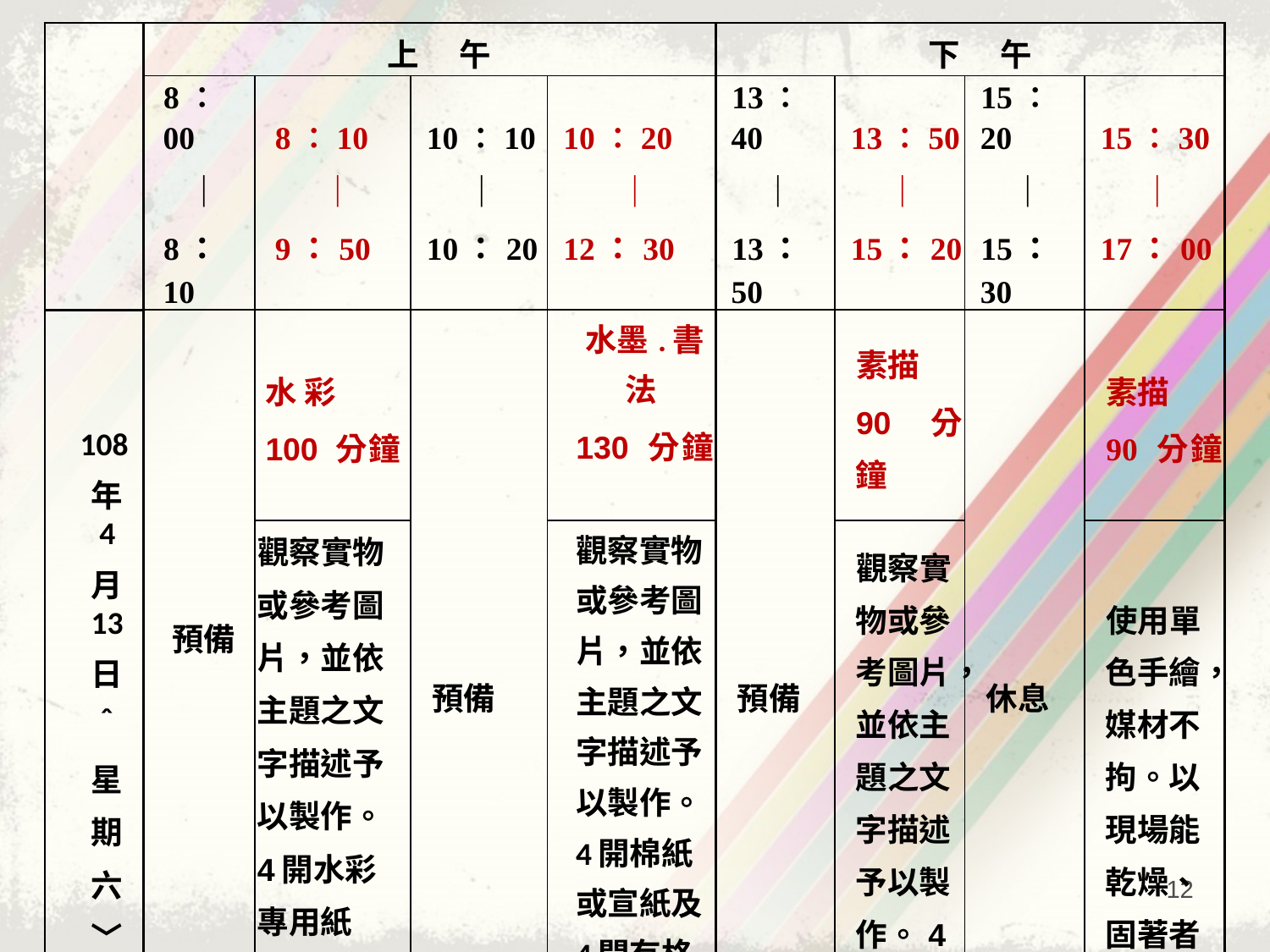

|  | 上 午 |  |  |  | 下 午 |  |  |  |
| --- | --- | --- | --- | --- | --- | --- | --- | --- |
|  | 8：00 ｜ 8：10 | 8：10 ｜ 9：50 | 10：10 ｜ 10：20 | 10：20 ｜ 12：30 | 13：40 ｜ 13：50 | 13：50 ｜ 15：20 | 15：20 ｜ 15：30 | 15：30 ｜ 17：00 |
| 108年 4 月 13 日 ＾ 星 期 六 ﹀ | 預備 | 水 彩 100 分鐘 | 預備 | 水墨.書法 130 分鐘 | 預備 | 素描 90 分鐘 | 休息 | 素描 90 分鐘 |
|  |  | 觀察實物或參考圖片，並依主題之文字描述予以製作。4開水彩專用紙 |  | 觀察實物或參考圖片，並依主題之文字描述予以製作。4開棉紙或宣紙及4開有格宣紙（提供墊紙） |  | 觀察實物或參考圖片，並依主題之文字描述予以製作。4開素描專用紙 |  | 使用單色手繪，媒材不拘。以現場能乾燥、固著者為限。 |
12